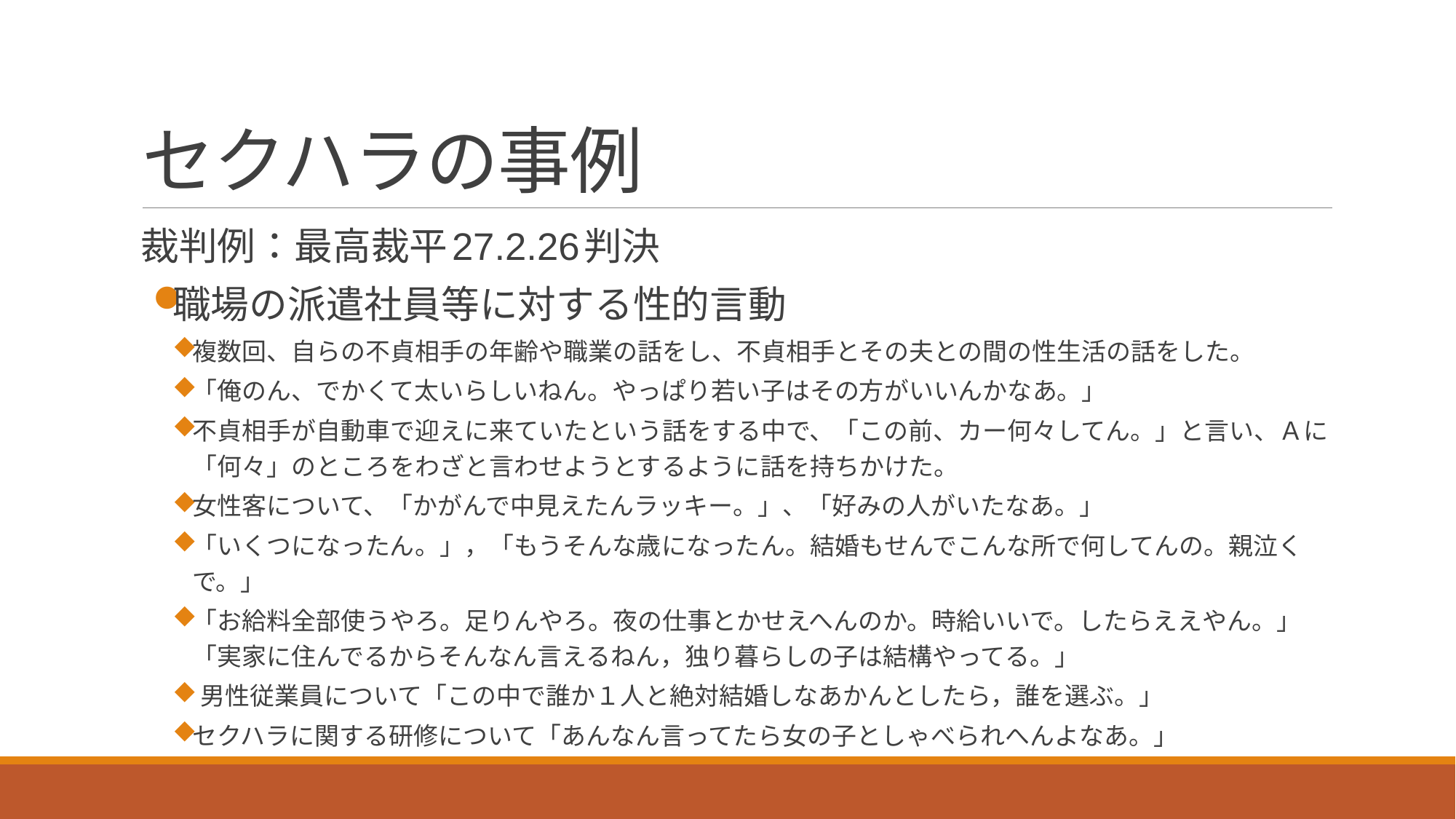

# セクハラの事例
裁判例：最高裁平27.2.26判決
職場の派遣社員等に対する性的言動
複数回、自らの不貞相手の年齢や職業の話をし、不貞相手とその夫との間の性生活の話をした。
「俺のん、でかくて太いらしいねん。やっぱり若い子はその方がいいんかなあ。」
不貞相手が自動車で迎えに来ていたという話をする中で、「この前、カー何々してん。」と言い、Ａに「何々」のところをわざと言わせようとするように話を持ちかけた。
女性客について、「かがんで中見えたんラッキー。」、「好みの人がいたなあ。」
「いくつになったん。」，「もうそんな歳になったん。結婚もせんでこんな所で何してんの。親泣くで。」
「お給料全部使うやろ。足りんやろ。夜の仕事とかせえへんのか。時給いいで。したらええやん。」「実家に住んでるからそんなん言えるねん，独り暮らしの子は結構やってる。」
 男性従業員について「この中で誰か１人と絶対結婚しなあかんとしたら，誰を選ぶ。」
セクハラに関する研修について「あんなん言ってたら女の子としゃべられへんよなあ。」